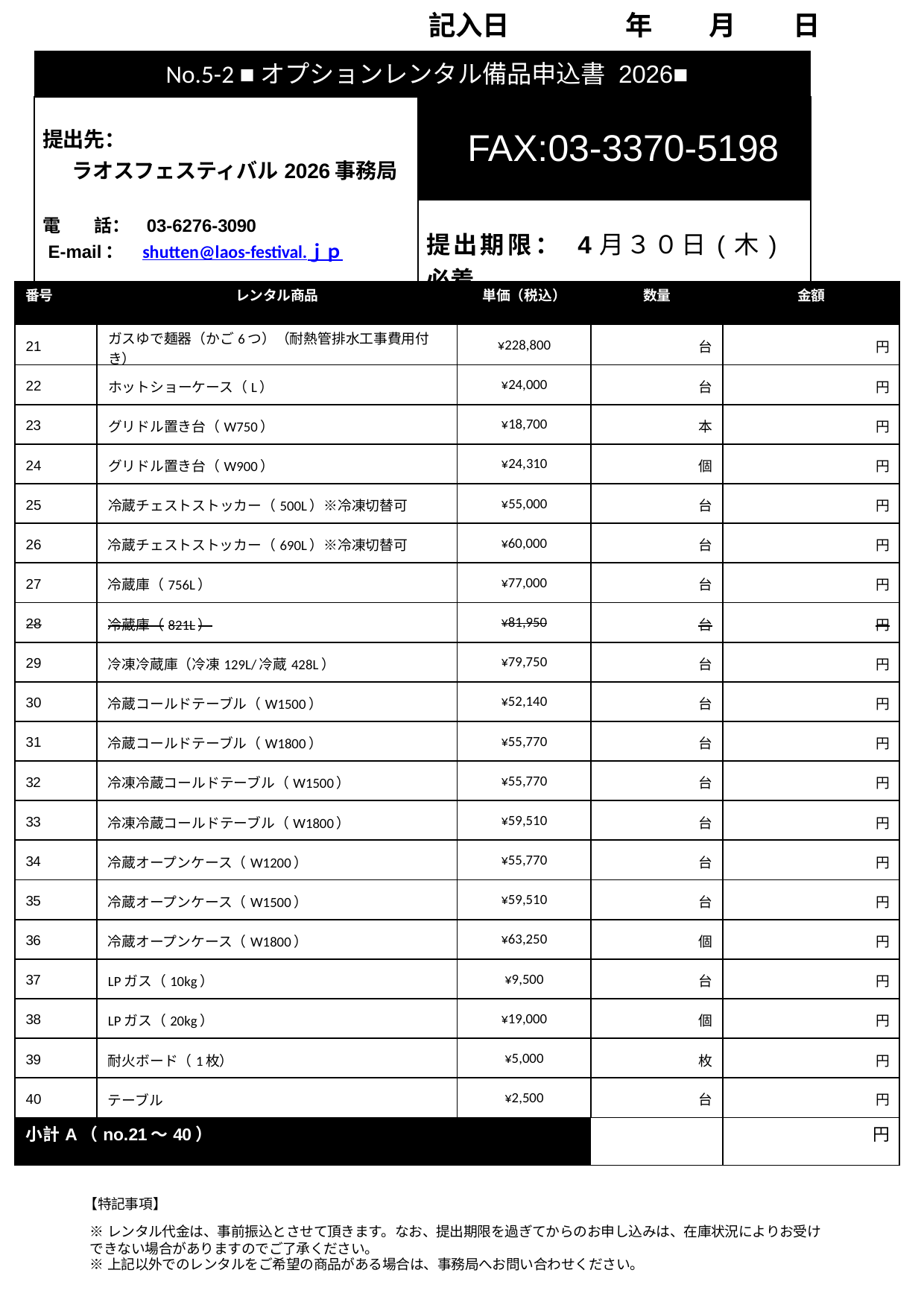

記入日
年
月
日
| No.5-2 ■オプションレンタル備品申込書 2026■ |  |
| --- | --- |
| 提出先： ラオスフェスティバル2026事務局 電 話： 03-6276-3090 E-mail： shutten@laos-festival.ｊｐ | FAX:03-3370-5198 |
|  | 提出期限： 4月３０日(木)必着 |
| 番号 | レンタル商品 | 単価（税込） | 数量 | ⾦額 |
| --- | --- | --- | --- | --- |
| 21 | ガスゆで麺器（かご6つ）（耐熱管排⽔⼯事費⽤付き） | ¥228,800 | 台 | 円 |
| 22 | ホットショーケース（L） | ¥24,000 | 台 | 円 |
| 23 | グリドル置き台（W750） | ¥18,700 | 本 | 円 |
| 24 | グリドル置き台（W900） | ¥24,310 | 個 | 円 |
| 25 | 冷蔵チェストストッカー（500L）※冷凍切替可 | ¥55,000 | 台 | 円 |
| 26 | 冷蔵チェストストッカー（690L）※冷凍切替可 | ¥60,000 | 台 | 円 |
| 27 | 冷蔵庫（756L） | ¥77,000 | 台 | 円 |
| 28 | 冷蔵庫（821L） | ¥81,950 | 台 | 円 |
| 29 | 冷凍冷蔵庫（冷凍129L/冷蔵428L） | ¥79,750 | 台 | 円 |
| 30 | 冷蔵コールドテーブル（W1500） | ¥52,140 | 台 | 円 |
| 31 | 冷蔵コールドテーブル（W1800） | ¥55,770 | 台 | 円 |
| 32 | 冷凍冷蔵コールドテーブル（W1500） | ¥55,770 | 台 | 円 |
| 33 | 冷凍冷蔵コールドテーブル（W1800） | ¥59,510 | 台 | 円 |
| 34 | 冷蔵オープンケース（W1200） | ¥55,770 | 台 | 円 |
| 35 | 冷蔵オープンケース（W1500） | ¥59,510 | 台 | 円 |
| 36 | 冷蔵オープンケース（W1800） | ¥63,250 | 個 | 円 |
| 37 | LPガス（10kg） | ¥9,500 | 台 | 円 |
| 38 | LPガス（20kg） | ¥19,000 | 個 | 円 |
| 39 | 耐⽕ボード（1枚） | ¥5,000 | 枚 | 円 |
| 40 | テーブル | ¥2,500 | 台 | 円 |
| ⼩計A（no.21〜40） |  |  |  | 円 |
【特記事項】
※レンタル代金は、事前振込とさせて頂きます。なお、提出期限を過ぎてからのお申し込みは、在庫状況によりお受けできない場合がありますのでご了承ください。
※上記以外でのレンタルをご希望の商品がある場合は、事務局へお問い合わせください。